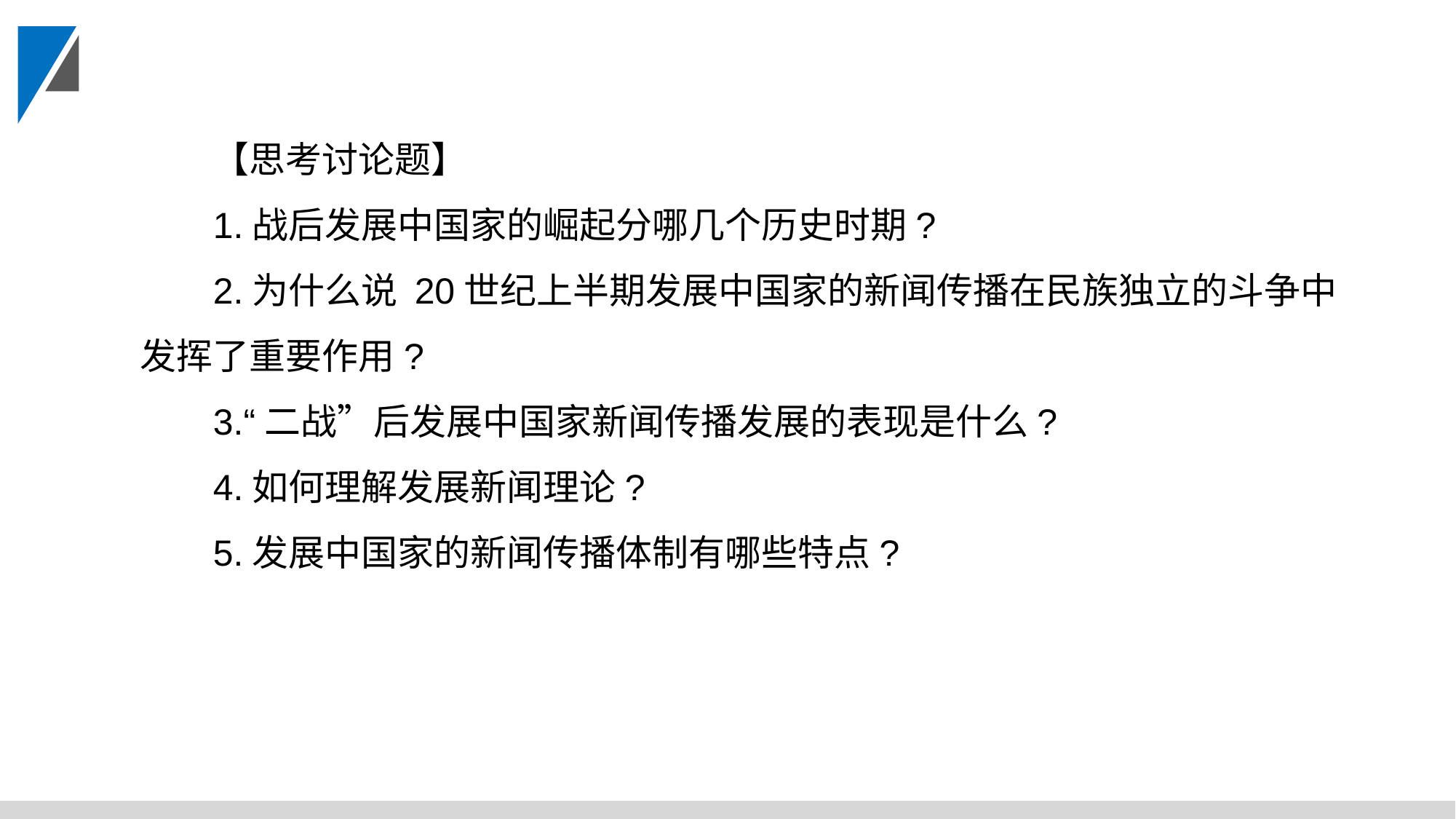

【思考讨论题】
1.战后发展中国家的崛起分哪几个历史时期?
2.为什么说 20世纪上半期发展中国家的新闻传播在民族独立的斗争中发挥了重要作用?
3.“二战”后发展中国家新闻传播发展的表现是什么?
4.如何理解发展新闻理论?
5.发展中国家的新闻传播体制有哪些特点?